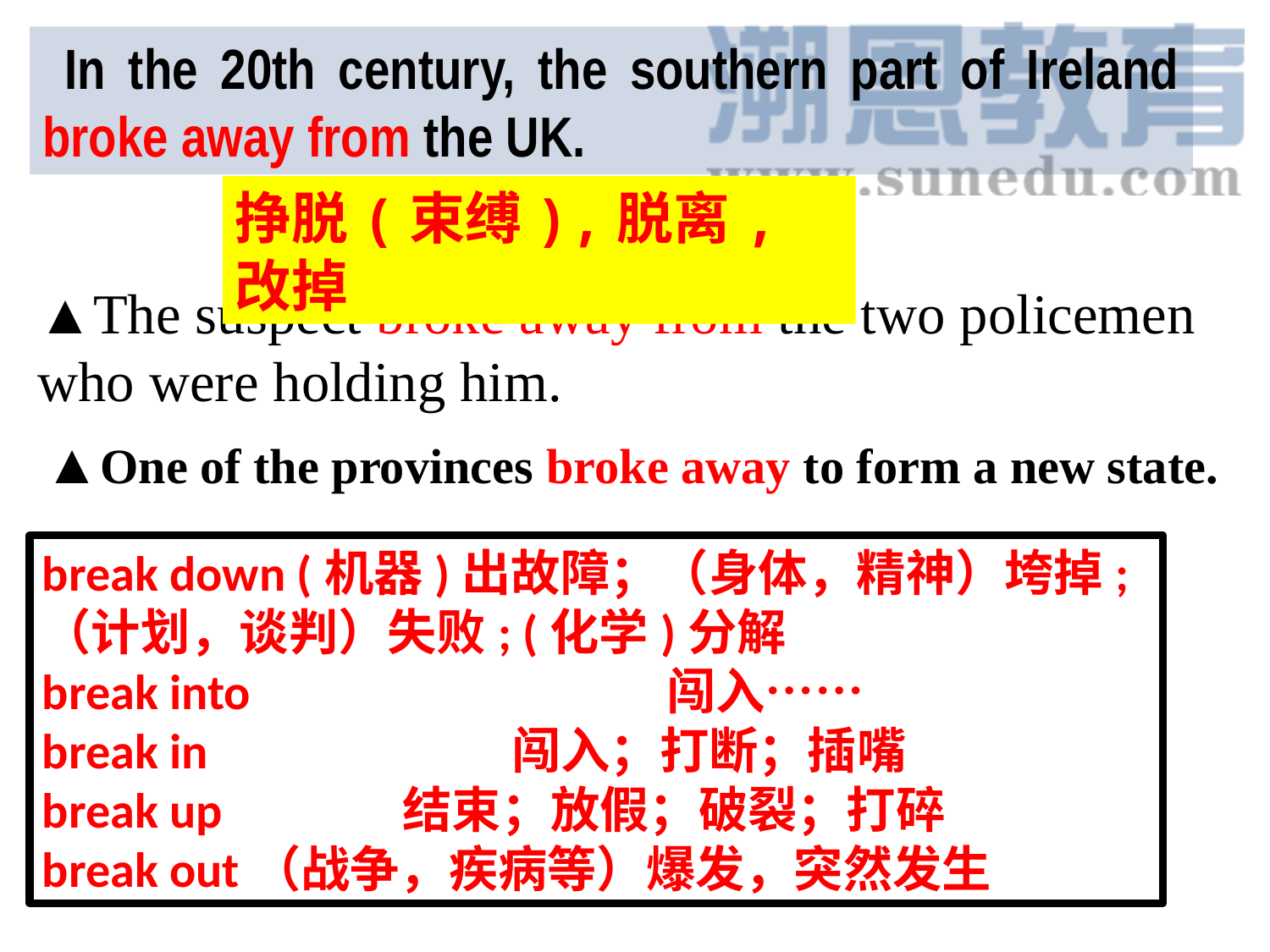

In the 20th century, the southern part of Ireland broke away from the UK.
挣脱(束缚),脱离,改掉
▲The suspect broke away from the two policemen who were holding him.
▲One of the provinces broke away to form a new state.
break down (机器)出故障；（身体，精神）垮掉;（计划，谈判）失败; (化学)分解
break into                                    闯入……
break in                          闯入；打断；插嘴
break up               结束；放假；破裂；打碎
break out（战争，疾病等）爆发，突然发生